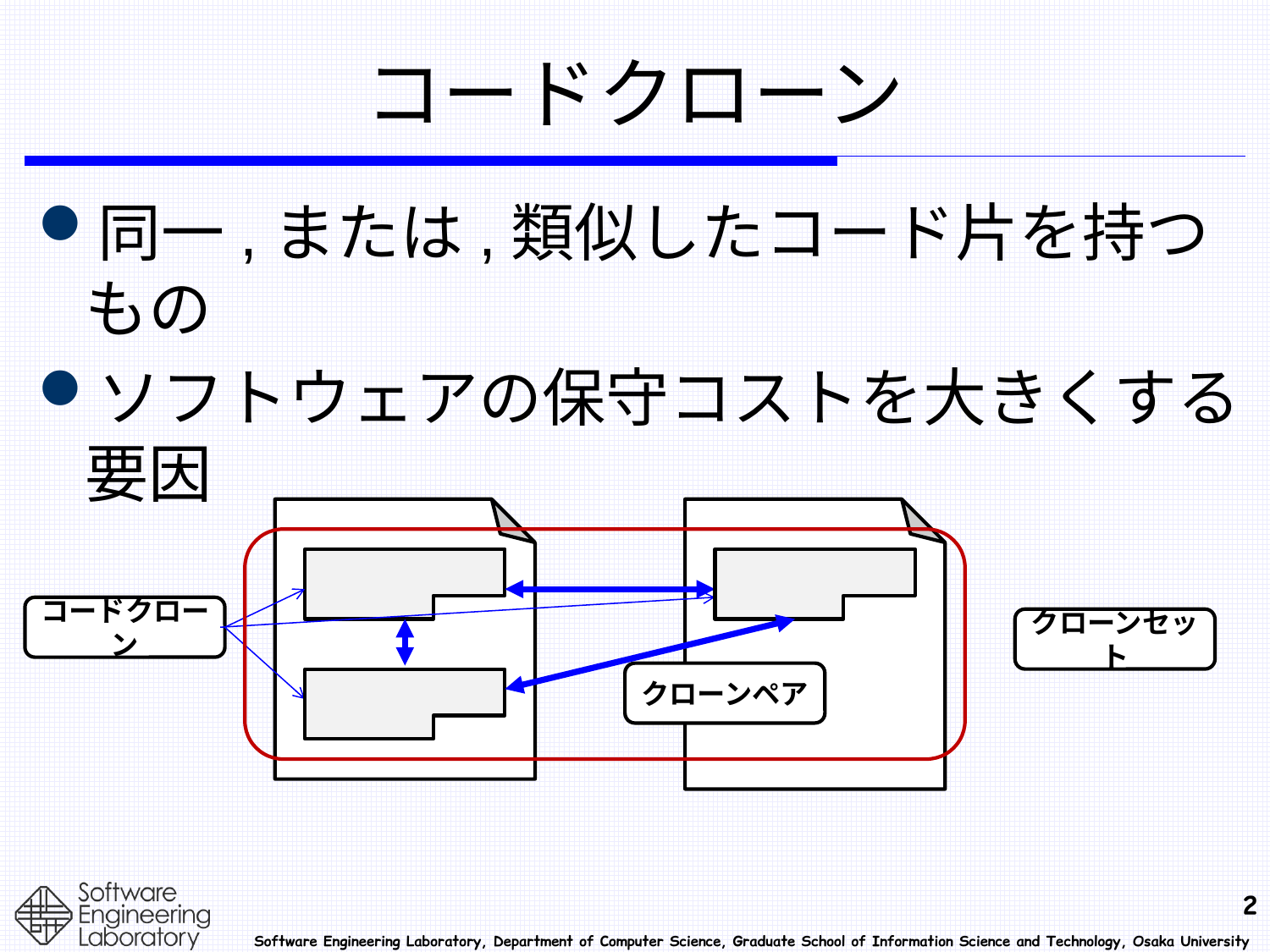

# コードクローン
同一,または,類似したコード片を持つもの
ソフトウェアの保守コストを大きくする要因

コードクローン
クローンセット
クローンペア